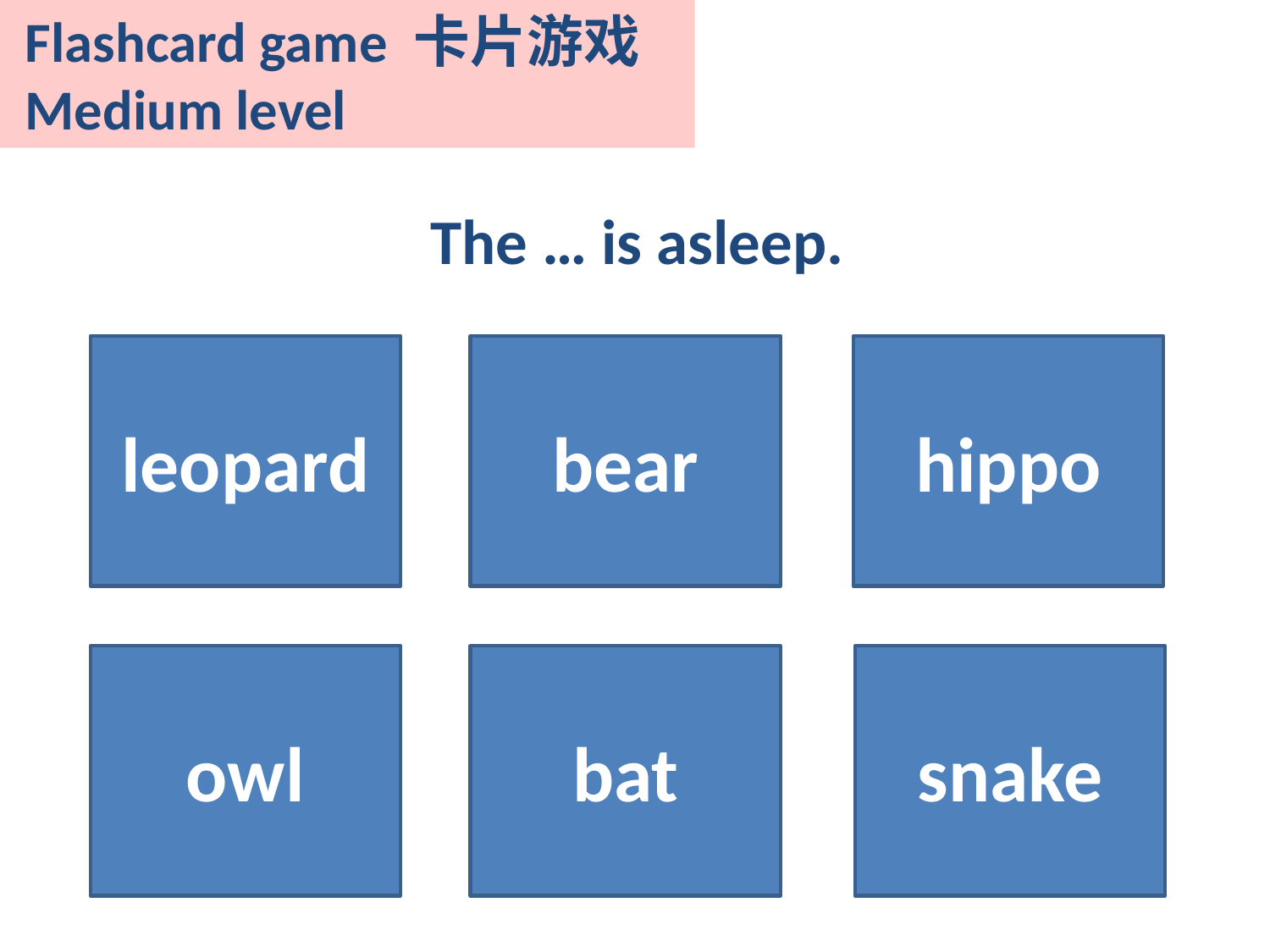

Flashcard game 卡片游戏
 Medium level
The … is asleep.
leopard
bear
hippo
owl
bat
snake